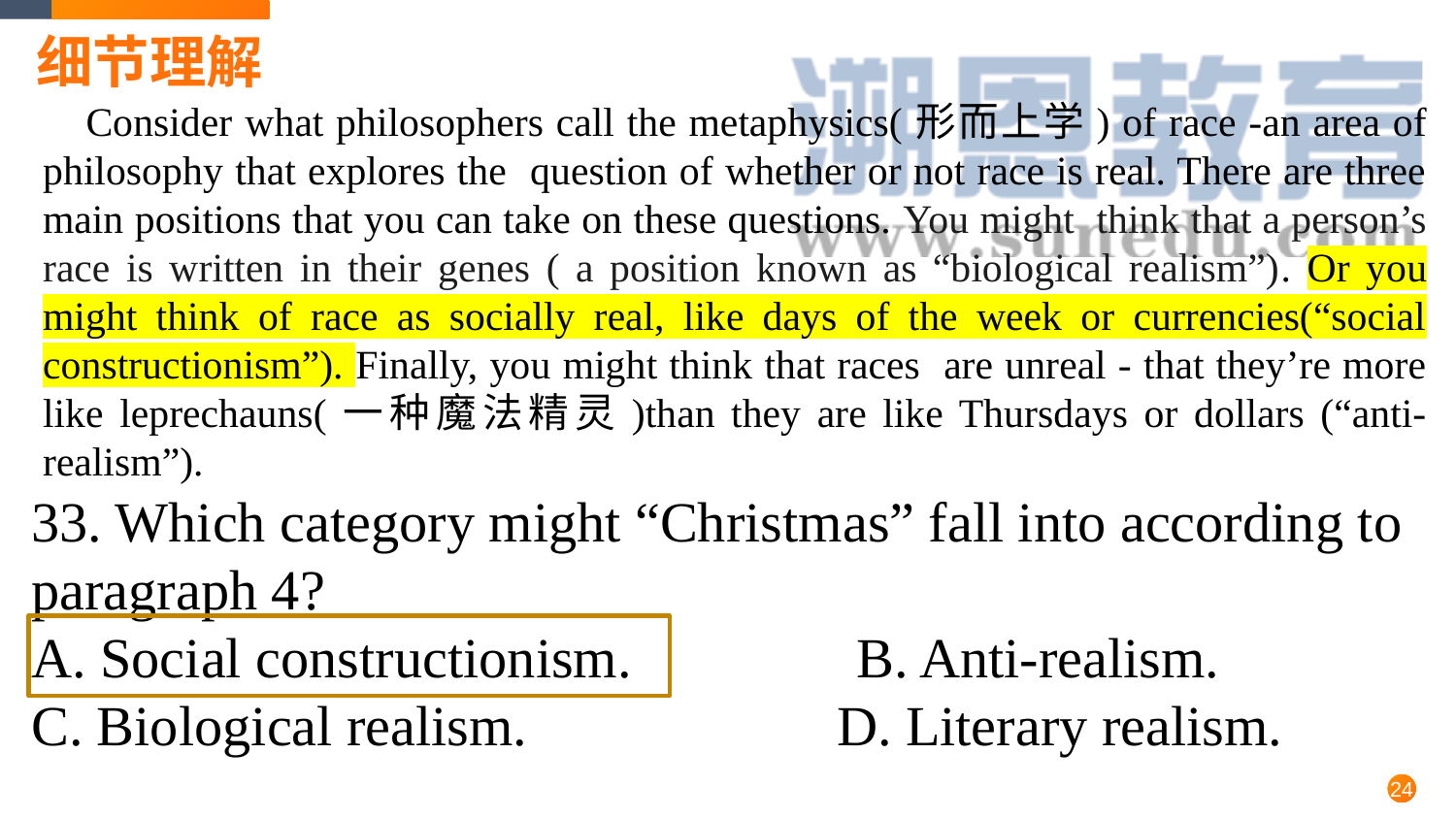

细节理解
Consider what philosophers call the metaphysics(形而上学) of race -an area of philosophy that explores the  question of whether or not race is real. There are three main positions that you can take on these questions. You might  think that a person’s race is written in their genes ( a position known as “biological realism”). Or you might think of race as socially real, like days of the week or currencies(“social constructionism”). Finally, you might think that races  are unreal - that they’re more like leprechauns(一种魔法精灵)than they are like Thursdays or dollars (“anti- realism”).
33. Which category might “Christmas” fall into according to paragraph 4?
A. Social constructionism.                B. Anti-realism.
C. Biological realism.                      D. Literary realism.